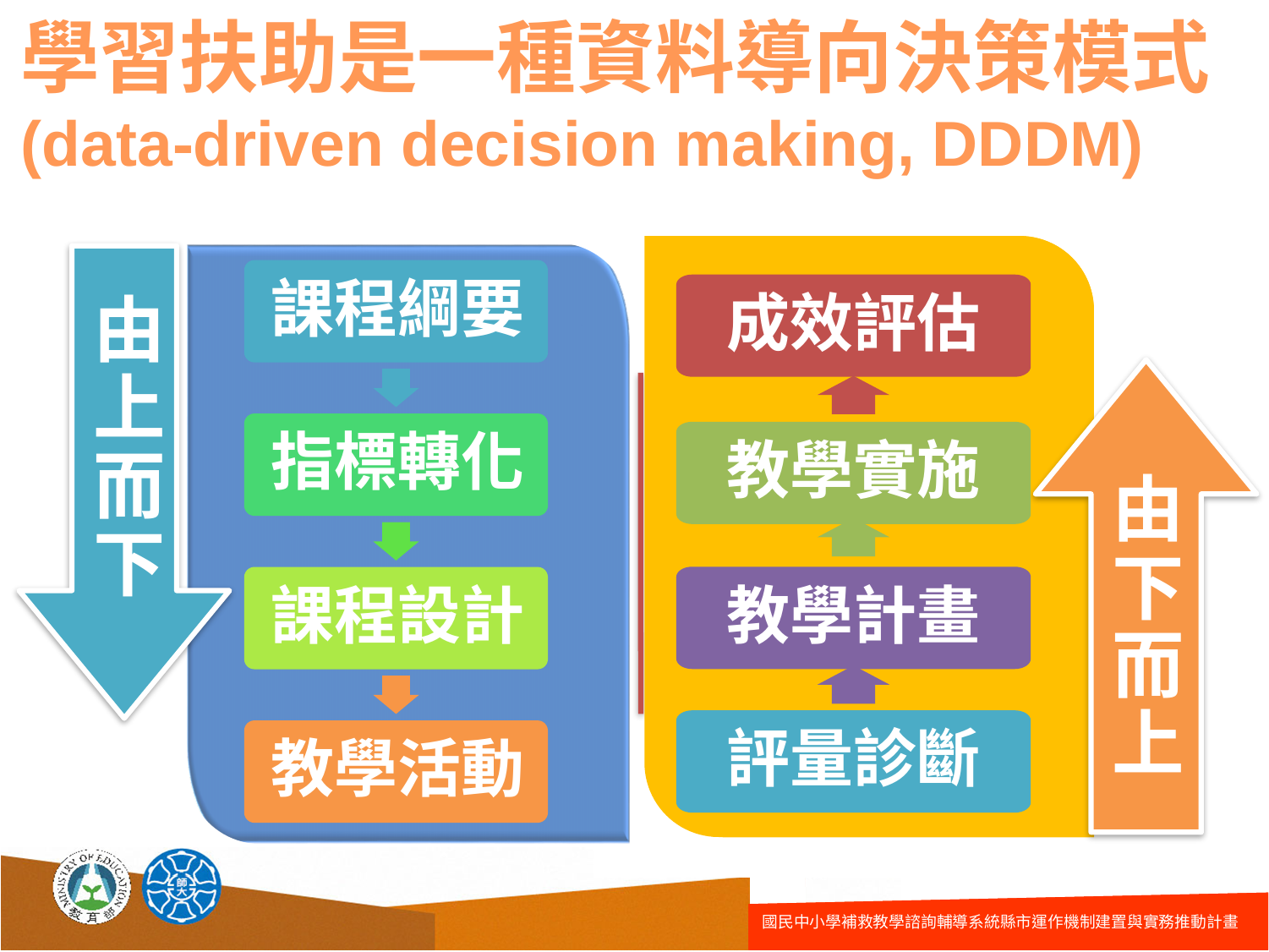

學習扶助是一種資料導向決策模式
(data-driven decision making, DDDM)

由下而上

課程綱要

指標轉化

課程設計

教學活動
成效評估

教學實施

教學計畫

評量診斷

由上而下